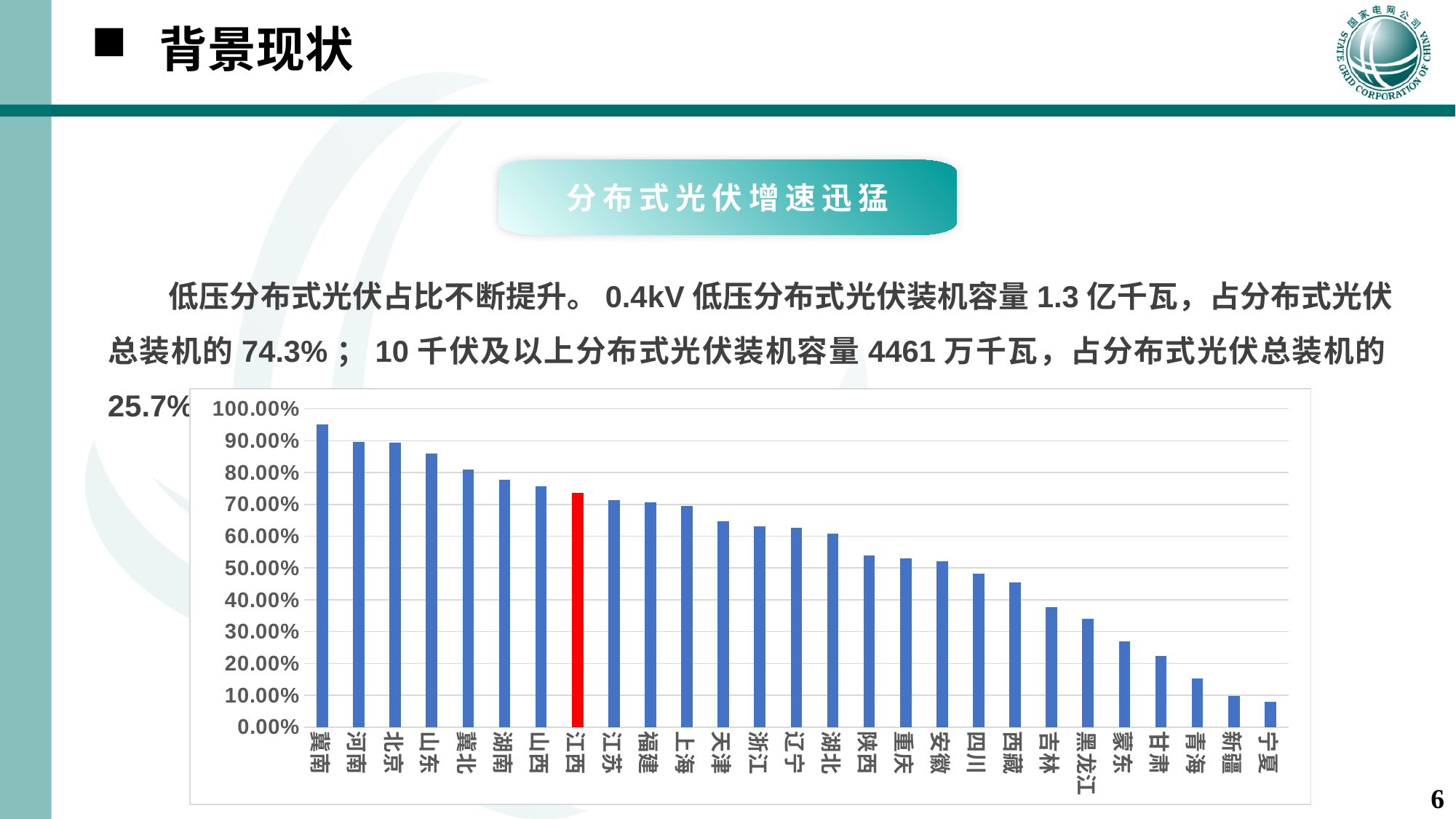

背景现状
分布式光伏增速迅猛
低压分布式光伏占比不断提升。0.4kV低压分布式光伏装机容量1.3亿千瓦，占分布式光伏总装机的74.3%；10千伏及以上分布式光伏装机容量4461万千瓦，占分布式光伏总装机的25.7%。

### Chart

| Category | 低压分布式占分布式光伏总规模比重 |
|---|---|
| 冀南 | 0.951347396658944 |
| 河南 | 0.895809951365507 |
| 北京 | 0.89468085106383 |
| 山东 | 0.860280442804428 |
| 冀北 | 0.808943089430894 |
| 湖南 | 0.777263875365141 |
| 山西 | 0.75713253882268 |
| 江西 | 0.737132352941177 |
| 江苏 | 0.712573009529665 |
| 福建 | 0.705645898044948 |
| 上海 | 0.694801852804941 |
| 天津 | 0.647808764940239 |
| 浙江 | 0.630783086841107 |
| 辽宁 | 0.625511342506508 |
| 湖北 | 0.607414682052541 |
| 陕西 | 0.539051094890511 |
| 重庆 | 0.529801324503311 |
| 安徽 | 0.52148426050765 |
| 四川 | 0.481220657276995 |
| 西藏 | 0.454545454545455 |
| 吉林 | 0.376569037656904 |
| 黑龙江 | 0.339511373209772 |
| 蒙东 | 0.268939393939394 |
| 甘肃 | 0.223942208462332 |
| 青海 | 0.152777777777778 |
| 新疆 | 0.0977011494252874 |
| 宁夏 | 0.080188679245283 |
6